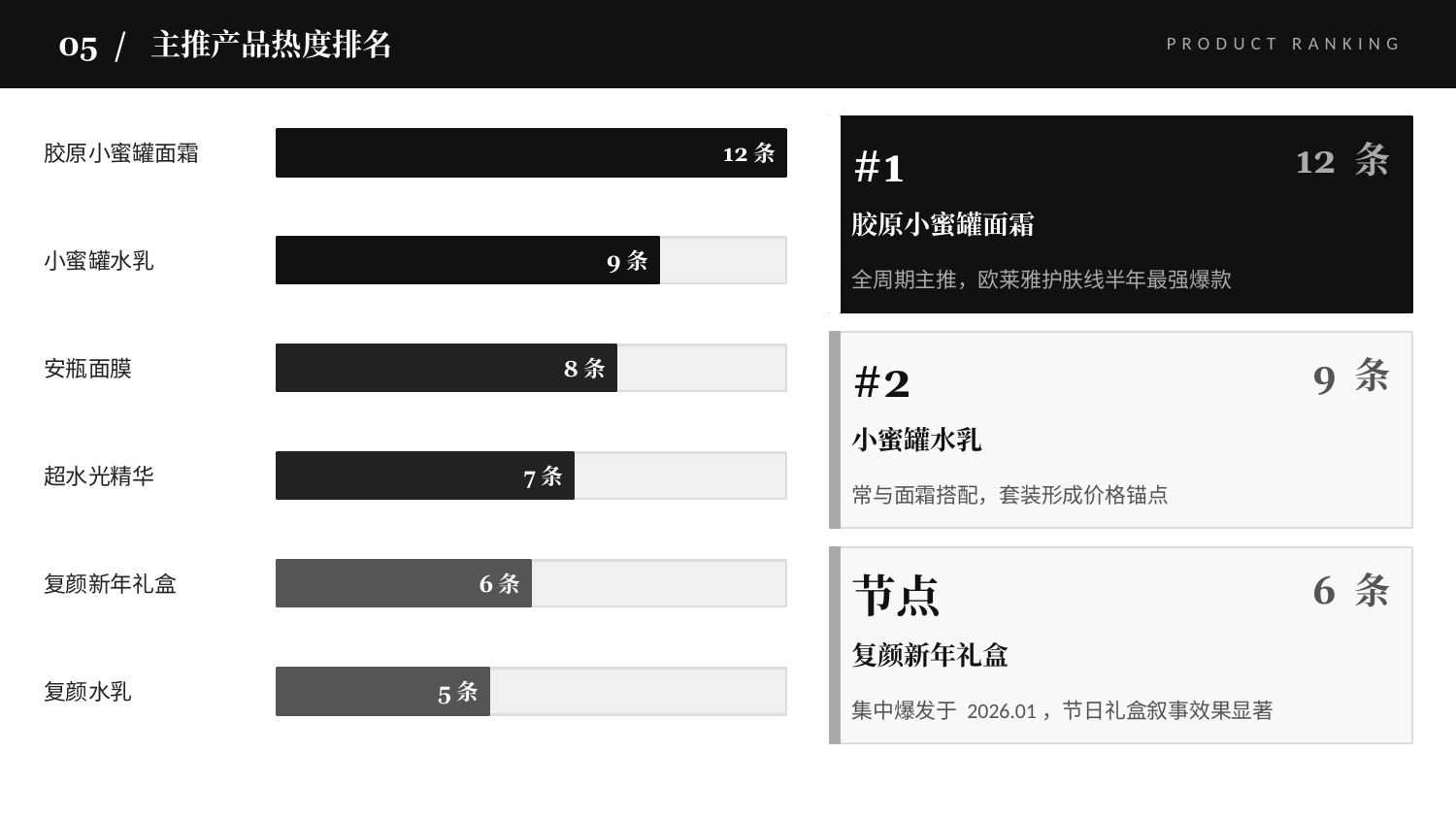

05  /  主推产品热度排名
PRODUCT RANKING

胶原小蜜罐面霜

12条
#1
12 条
胶原小蜜罐面霜
小蜜罐水乳

9条
全周期主推，欧莱雅护肤线半年最强爆款

安瓶面膜

8条
#2
9 条
小蜜罐水乳
超水光精华

7条
常与面霜搭配，套装形成价格锚点

复颜新年礼盒

6条
节点
6 条
复颜新年礼盒
复颜水乳

5条
集中爆发于 2026.01，节日礼盒叙事效果显著